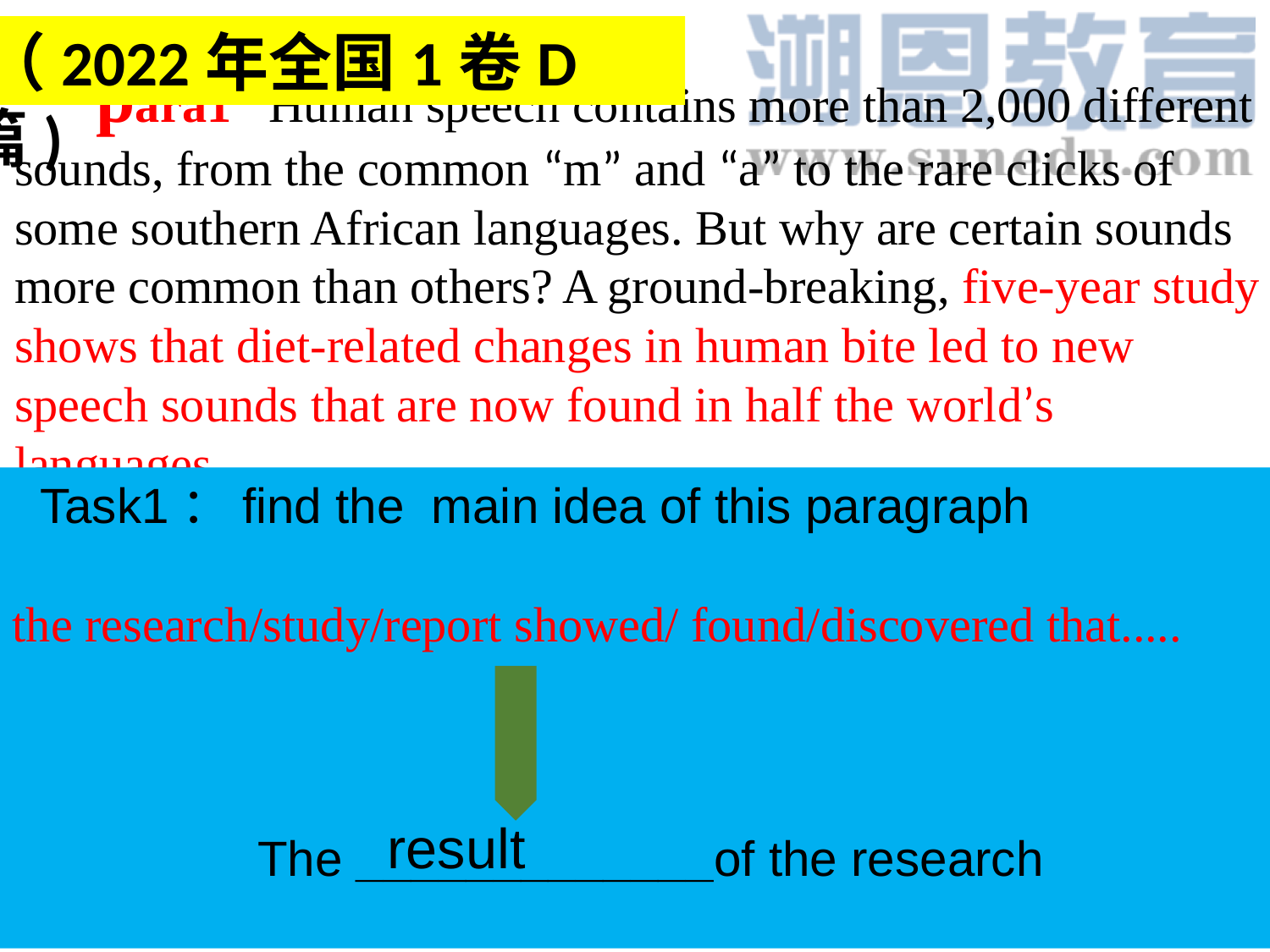

（2022年全国1卷D篇)
         para1   Human speech contains more than 2,000 different sounds, from the common “m” and “a” to the rare clicks of some southern African languages. But why are certain sounds more common than others? A ground-breaking, five-year study shows that diet-related changes in human bite led to new speech sounds that are now found in half the world’s languages.

  Task1：find the  main idea of this paragraph

the research/study/report showed/ found/discovered that.....

result
The _____________of the research